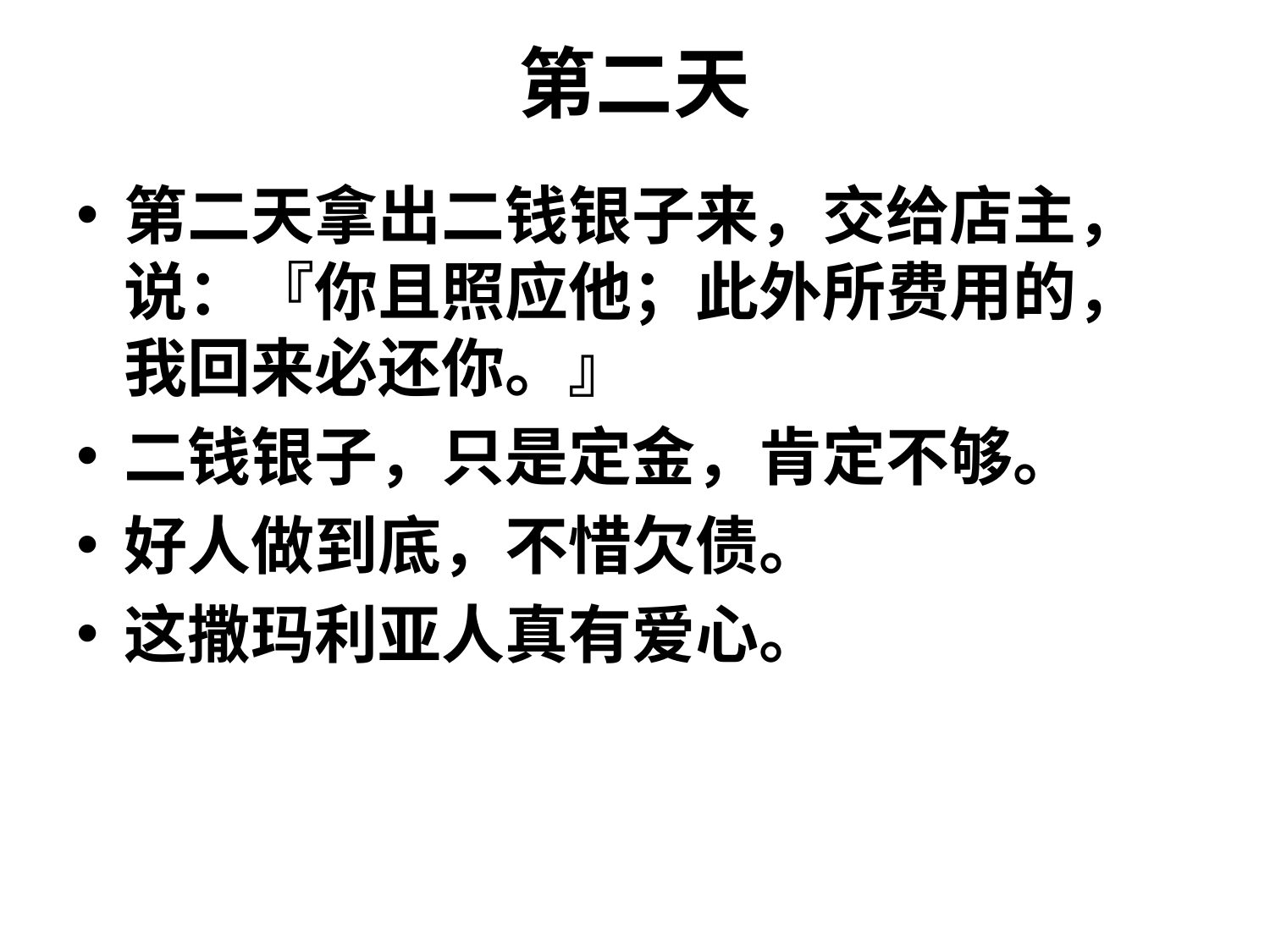

# 第二天
第二天拿出二钱银子来，交给店主，说：『你且照应他；此外所费用的，我回来必还你。』
二钱银子，只是定金，肯定不够。
好人做到底，不惜欠债。
这撒玛利亚人真有爱心。